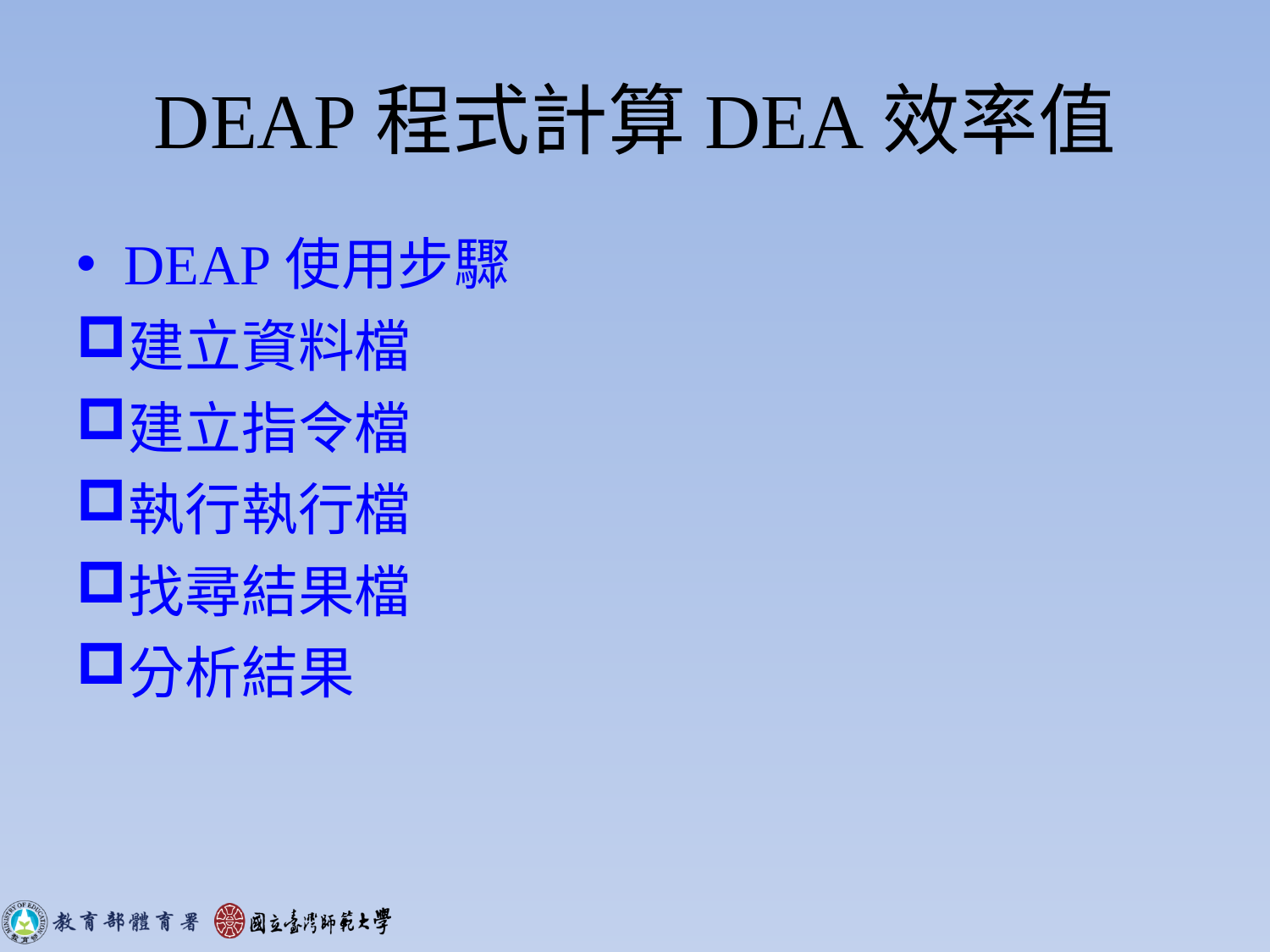

# DEAP程式計算DEA效率值
DEAP使用步驟
建立資料檔
建立指令檔
執行執行檔
找尋結果檔
分析結果